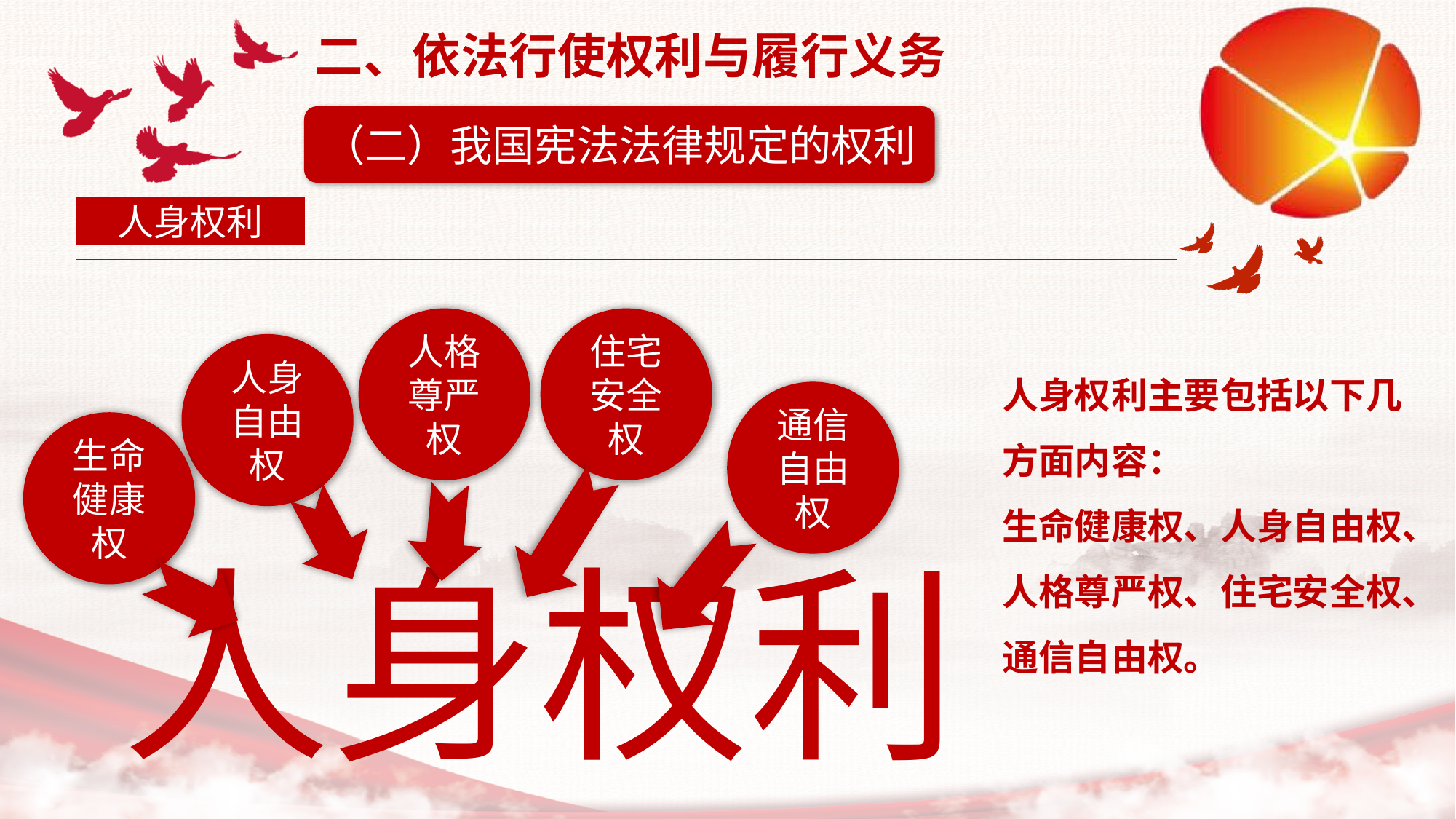

二、依法行使权利与履行义务
（二）我国宪法法律规定的权利
人身权利
人格尊严权
住宅安全权
人身自由权
人身权利主要包括以下几方面内容：
生命健康权、人身自由权、人格尊严权、住宅安全权、通信自由权。
通信自由权
生命健康权

人身权利